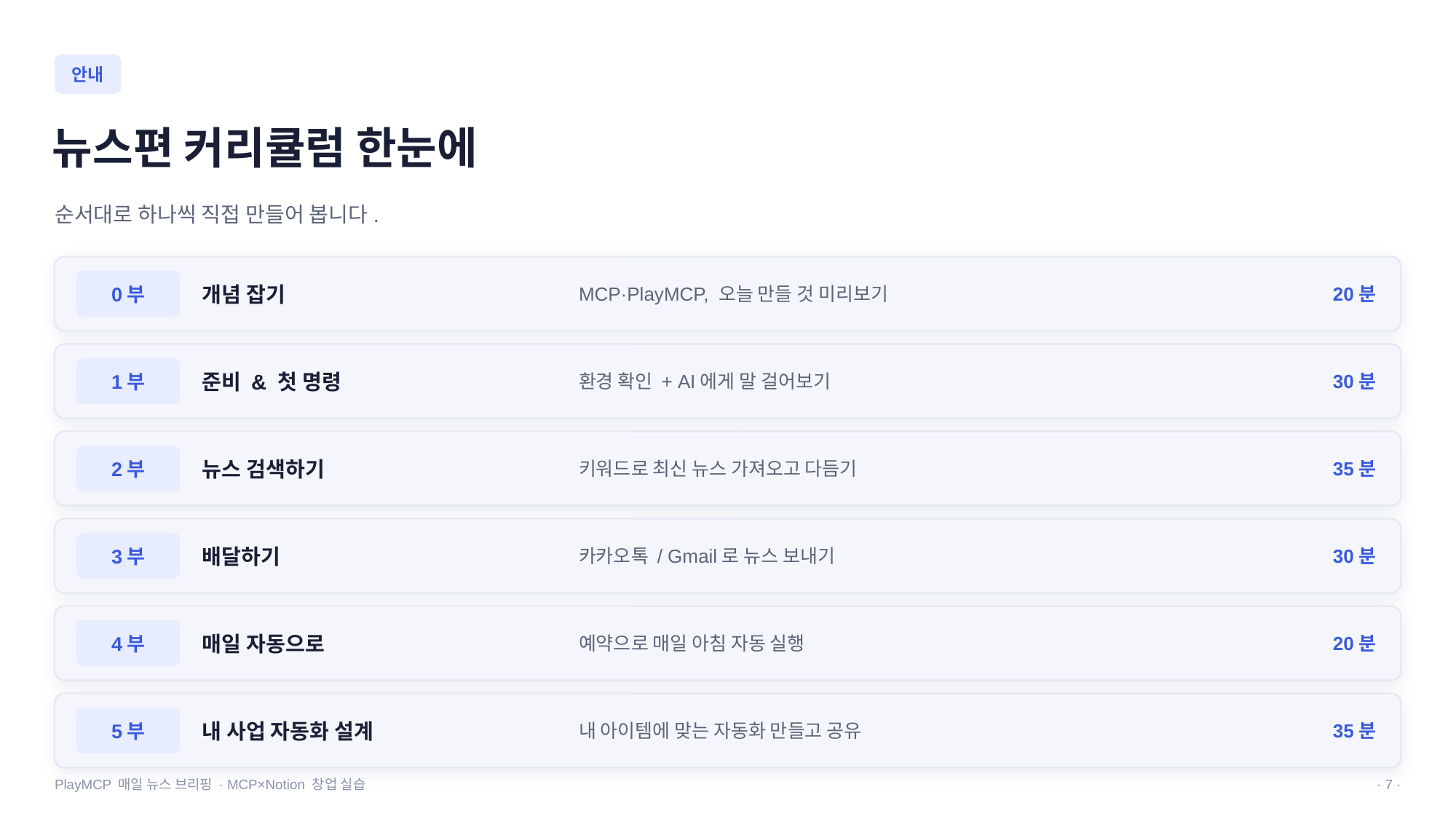

안내
뉴스편 커리큘럼 한눈에
순서대로 하나씩 직접 만들어 봅니다.

개념 잡기
MCP·PlayMCP, 오늘 만들 것 미리보기
20분

0부

준비 & 첫 명령
환경 확인 + AI에게 말 걸어보기
30분

1부

뉴스 검색하기
키워드로 최신 뉴스 가져오고 다듬기
35분

2부

배달하기
카카오톡 / Gmail로 뉴스 보내기
30분

3부

매일 자동으로
예약으로 매일 아침 자동 실행
20분

4부

내 사업 자동화 설계
내 아이템에 맞는 자동화 만들고 공유
35분

5부
PlayMCP 매일 뉴스 브리핑 · MCP×Notion 창업 실습
· 7 ·